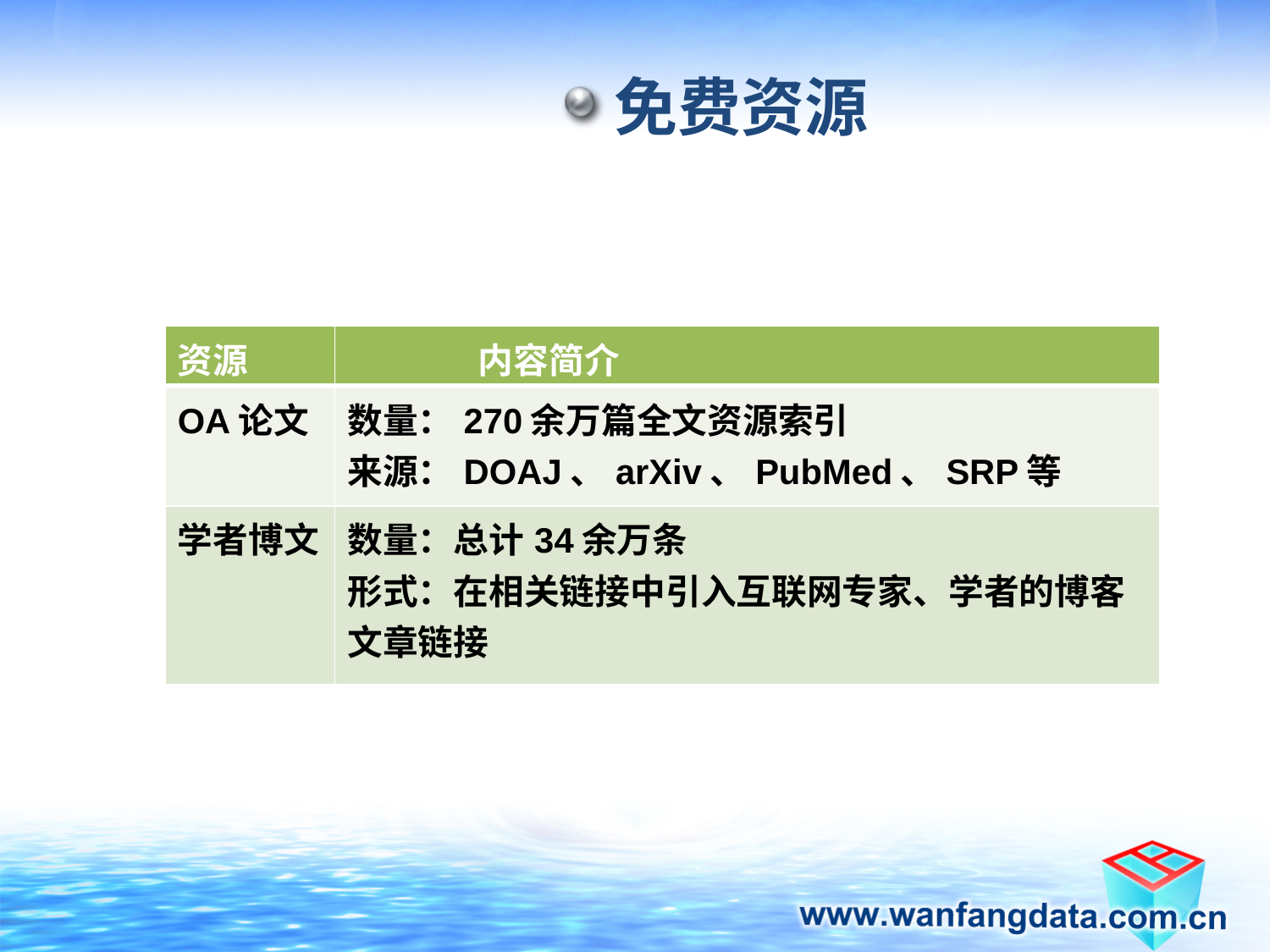

免费资源
| 资源 | 内容简介 |
| --- | --- |
| OA论文 | 数量：270余万篇全文资源索引 来源：DOAJ、arXiv、PubMed、SRP等 |
| 学者博文 | 数量：总计34余万条 形式：在相关链接中引入互联网专家、学者的博客文章链接 |